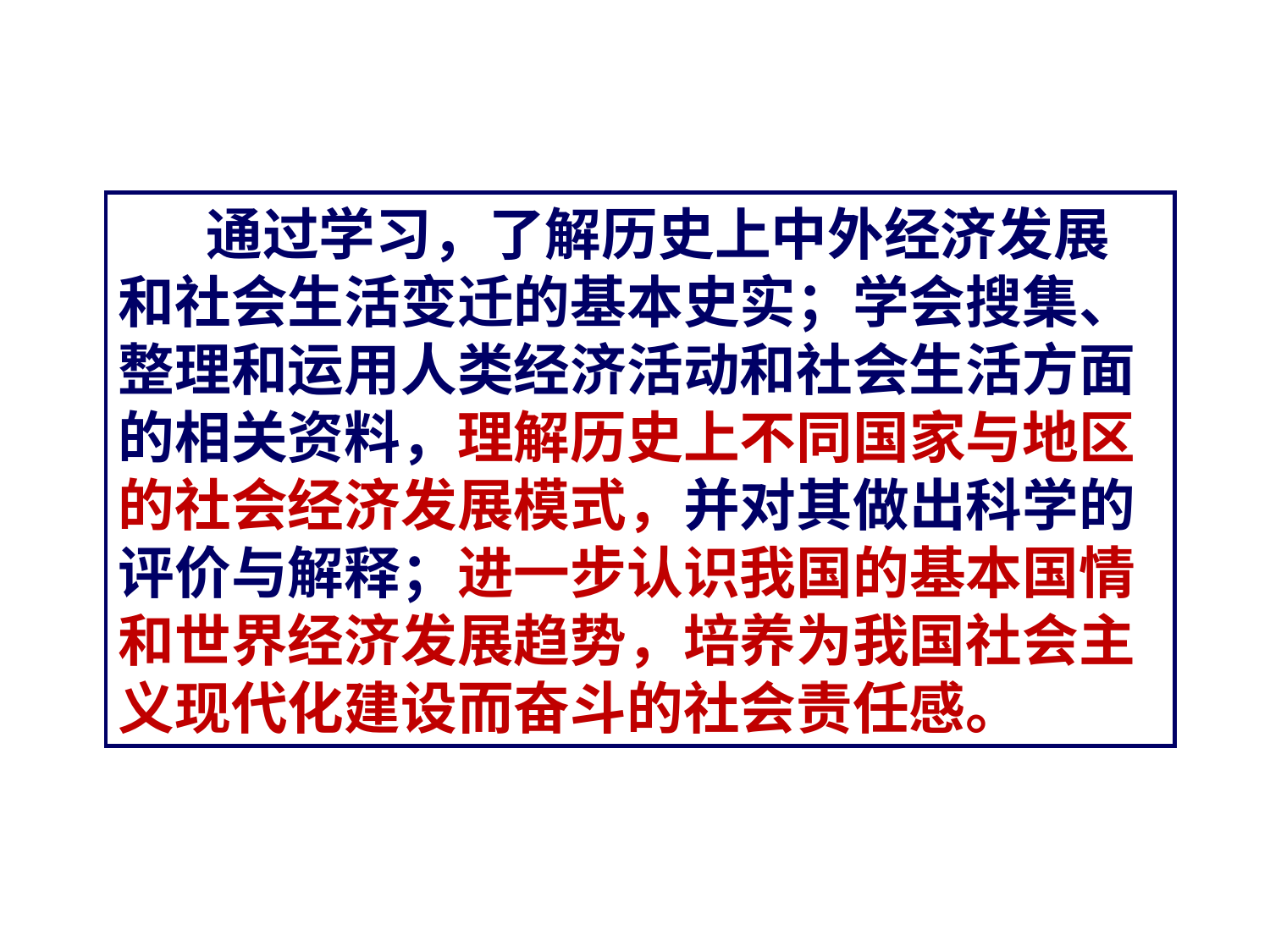

通过学习，了解历史上中外经济发展和社会生活变迁的基本史实；学会搜集、整理和运用人类经济活动和社会生活方面的相关资料，理解历史上不同国家与地区的社会经济发展模式，并对其做出科学的评价与解释；进一步认识我国的基本国情和世界经济发展趋势，培养为我国社会主义现代化建设而奋斗的社会责任感。